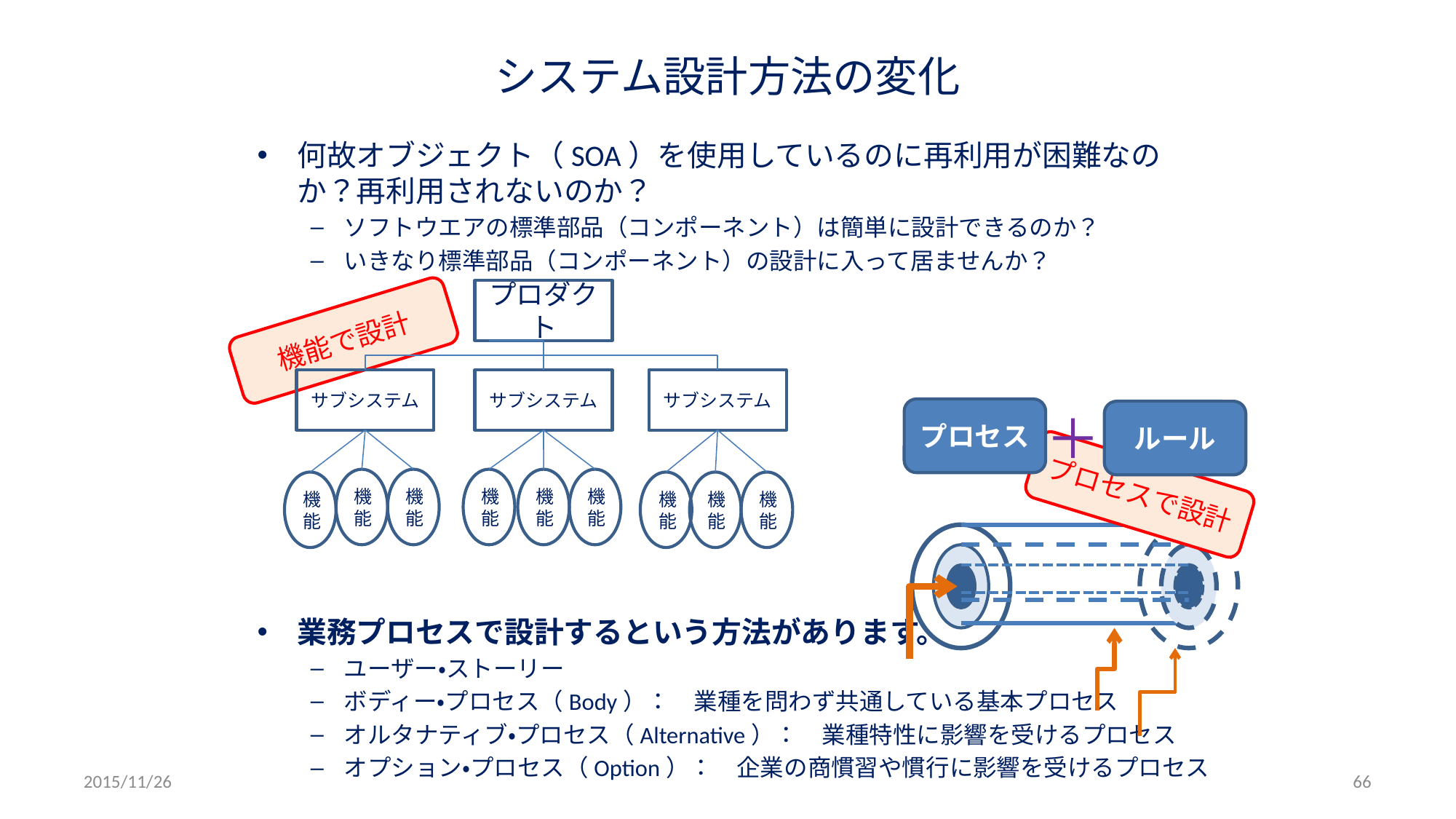

# システム設計方法の変化
何故オブジェクト（SOA）を使用しているのに再利用が困難なのか？再利用されないのか？
ソフトウエアの標準部品（コンポーネント）は簡単に設計できるのか？
いきなり標準部品（コンポーネント）の設計に入って居ませんか？

業務プロセスで設計するという方法があります。
ユーザー・ストーリー
ボディー・プロセス（Body）：　業種を問わず共通している基本プロセス
オルタナティブ・プロセス（Alternative）：　業種特性に影響を受けるプロセス
オプション・プロセス（Option）：　企業の商慣習や慣行に影響を受けるプロセス
プロダクト
サブシステム
サブシステム
サブシステム
機能
機能
機能
機能
機能
機能
機能
機能
機能
機能で設計
プロセス
＋
ルール
プロセスで設計

2015/11/26
66